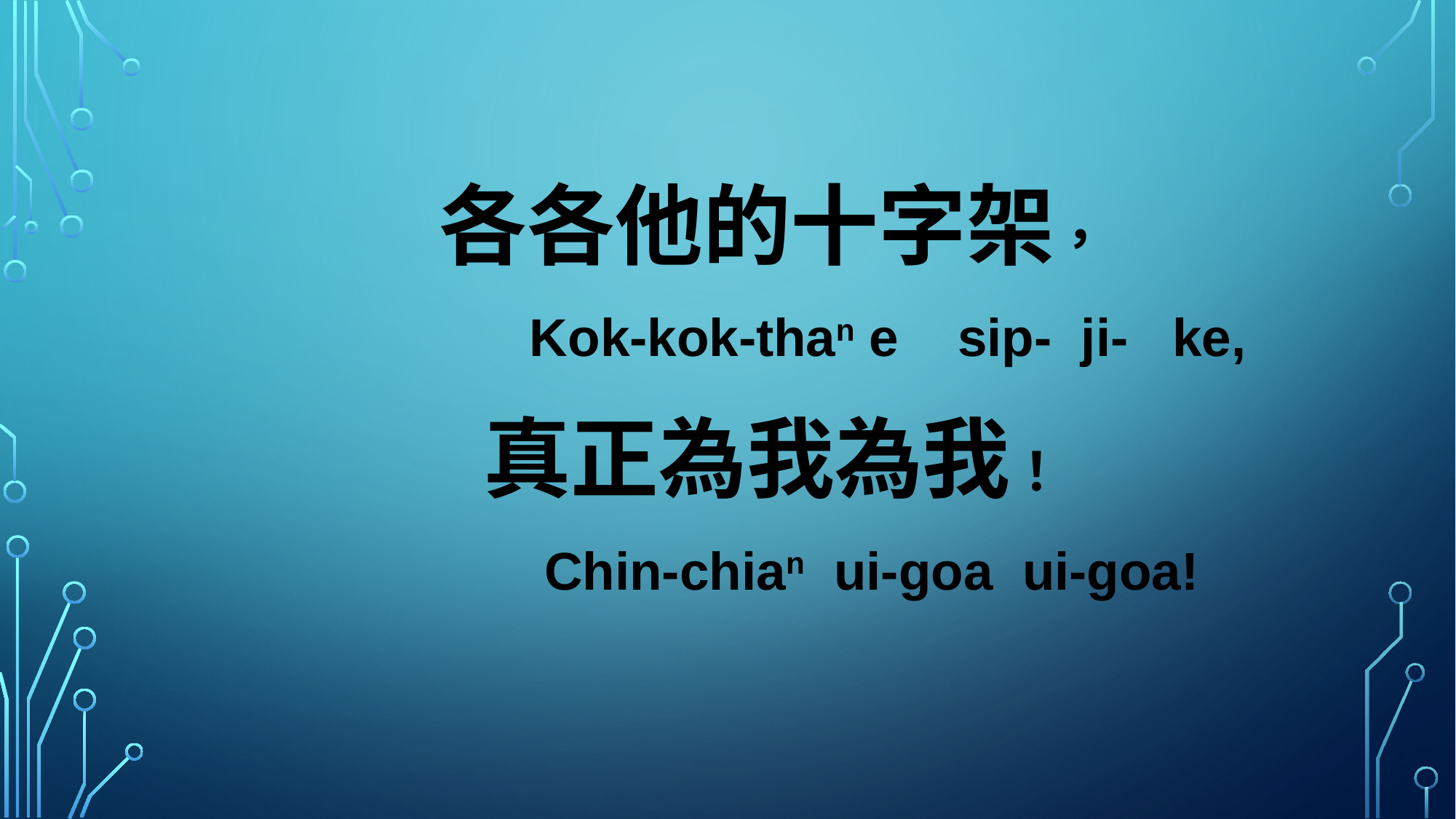

各各他的十字架，
                             Kok-kok-than e    sip-  ji-   ke,
真正為我為我！
                              Chin-chian  ui-goa  ui-goa!